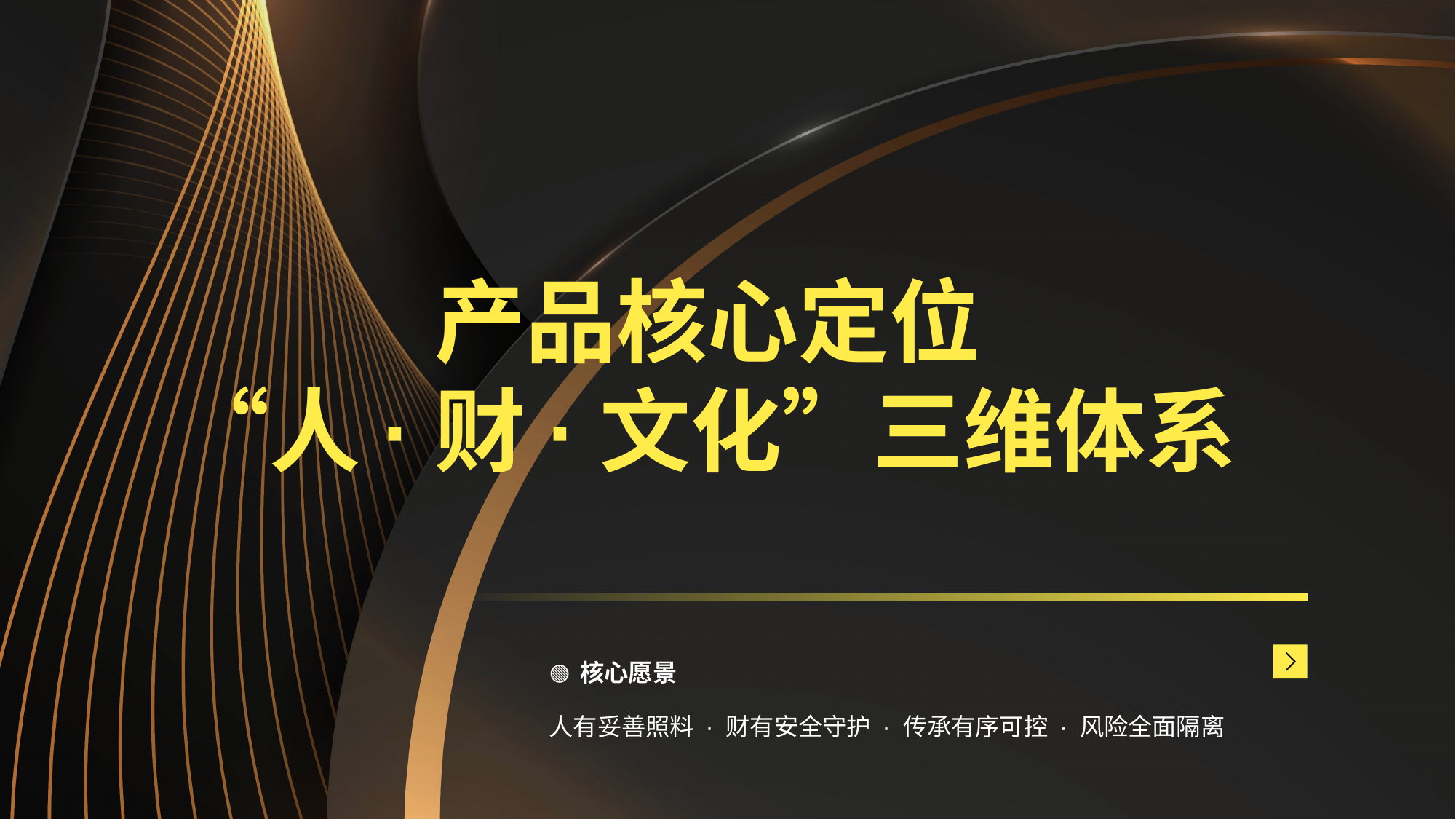

# 产品核心定位 “人·财·文化”三维体系
🟢 核心愿景
人有妥善照料 · 财有安全守护 · 传承有序可控 · 风险全面隔离